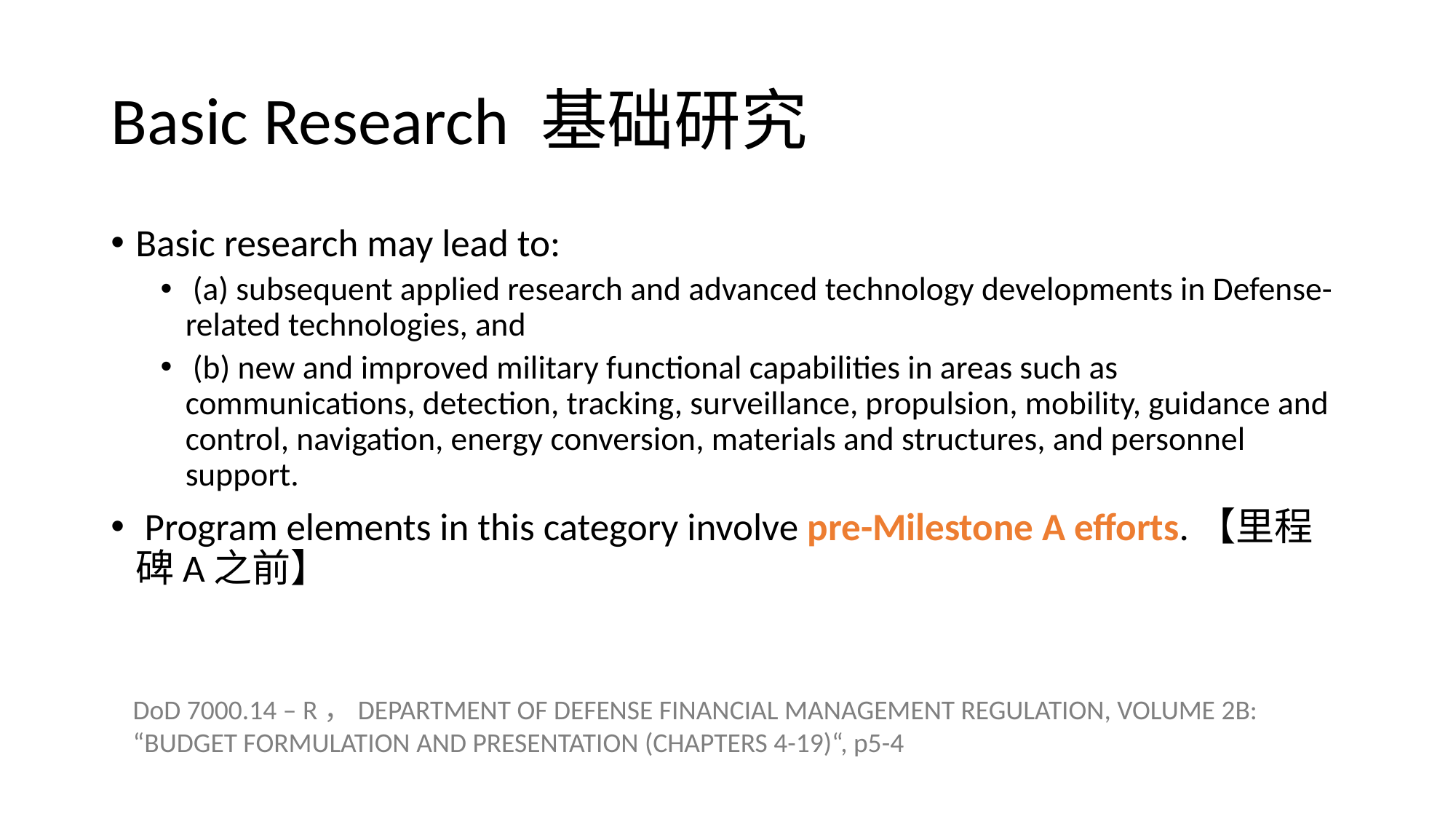

# Basic Research 基础研究
Basic research may lead to:
 (a) subsequent applied research and advanced technology developments in Defense-related technologies, and
 (b) new and improved military functional capabilities in areas such as communications, detection, tracking, surveillance, propulsion, mobility, guidance and control, navigation, energy conversion, materials and structures, and personnel support.
 Program elements in this category involve pre-Milestone A efforts.【里程碑A之前】
DoD 7000.14 – R，DEPARTMENT OF DEFENSE FINANCIAL MANAGEMENT REGULATION, VOLUME 2B: “BUDGET FORMULATION AND PRESENTATION (CHAPTERS 4-19)“, p5-4